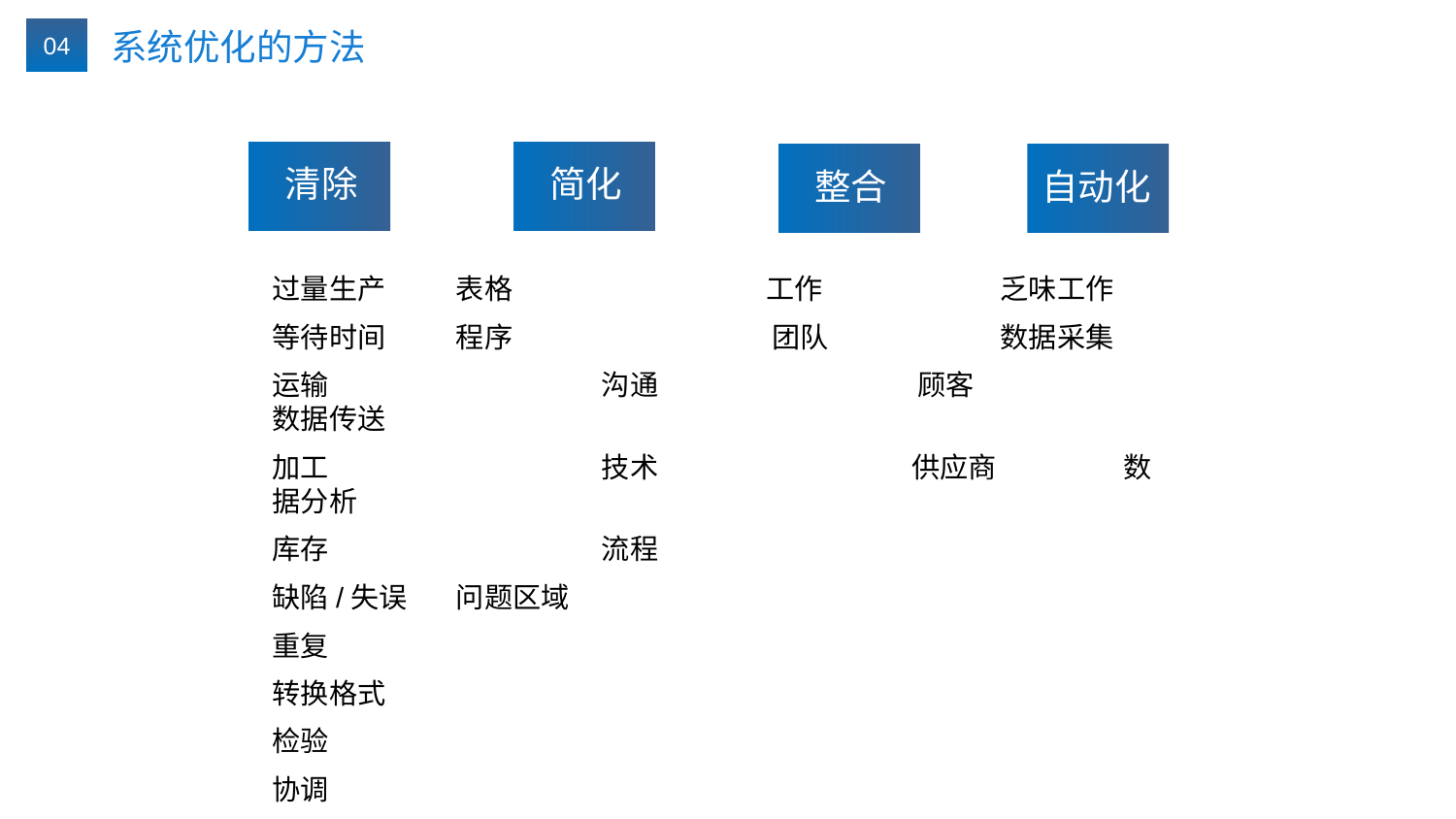

04
系统优化的方法

清除
简化
整合
自动化
过量生产	      表格		         工作		乏味工作
等待时间	      程序		          团队		数据采集
运输		      沟通		          顾客		数据传送
加工		      技术		         供应商                    数据分析
库存		      流程
缺陷/失误	      问题区域
重复
转换格式
检验
协调